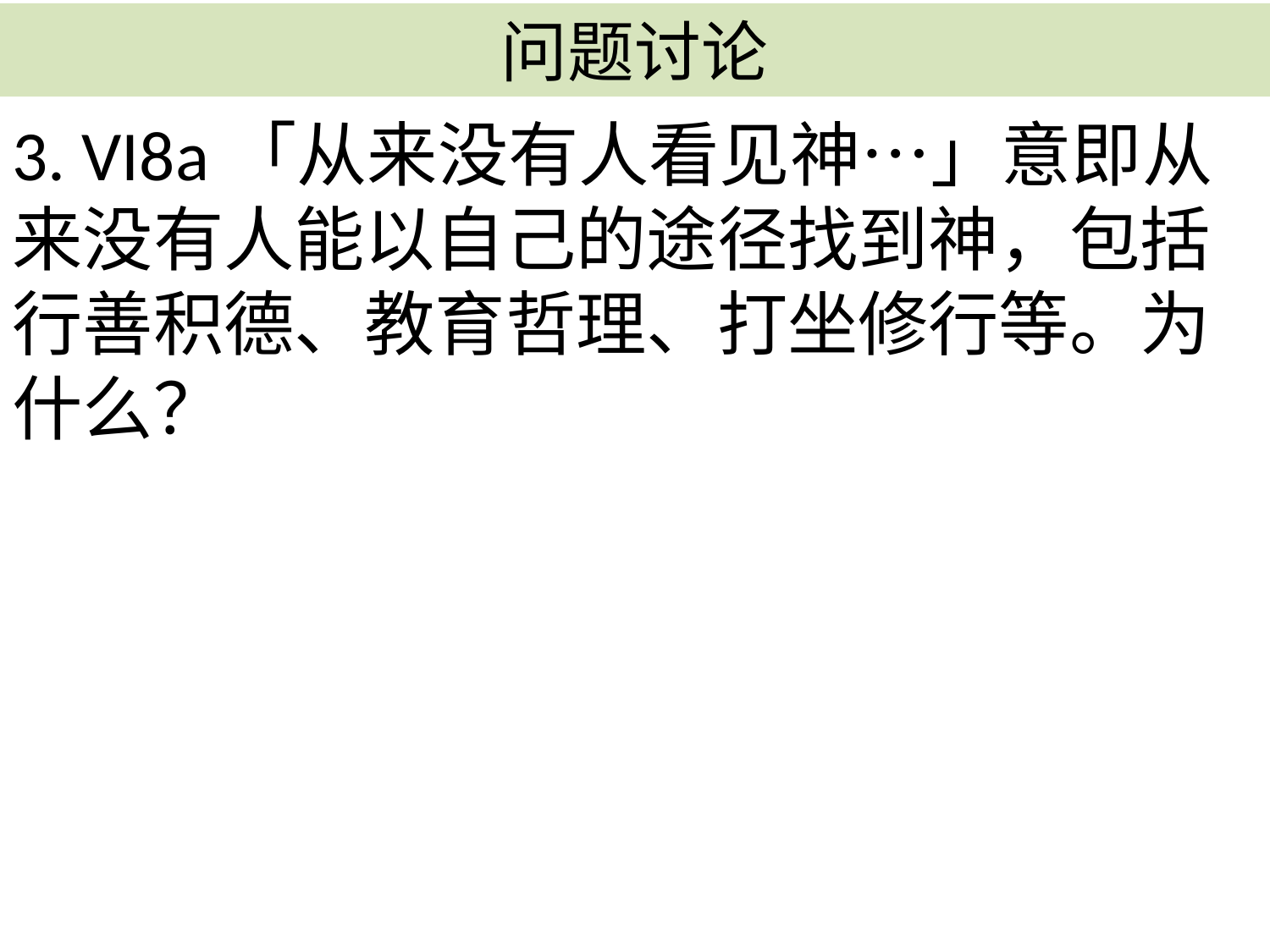

# 问题讨论
3. VI8a「从来没有人看见神…」意即从来没有人能以自己的途径找到神，包括行善积德、教育哲理、打坐修行等。为什么？